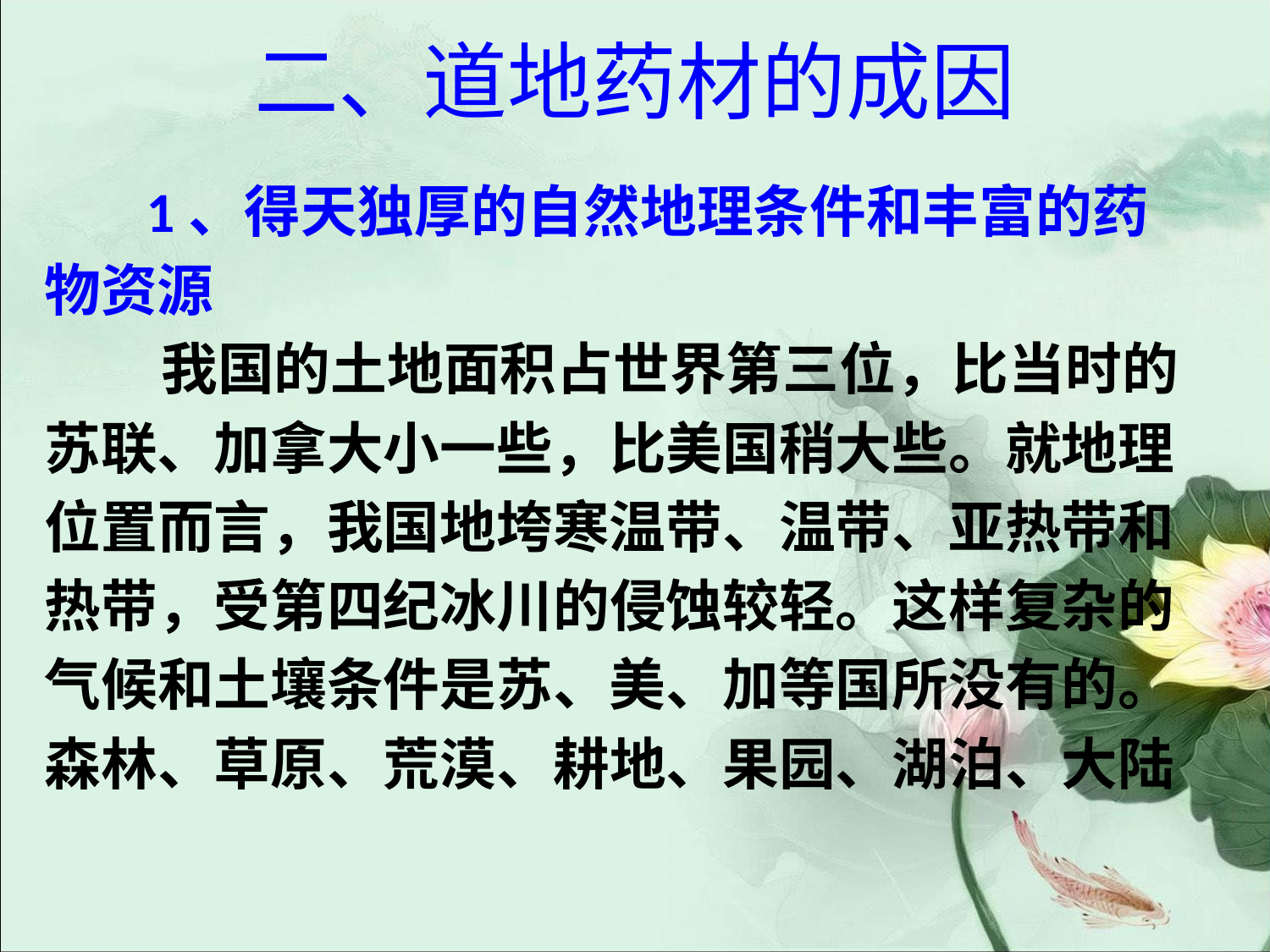

# 二、道地药材的成因
        1、得天独厚的自然地理条件和丰富的药
物资源
        我国的土地面积占世界第三位，比当时的
苏联、加拿大小一些，比美国稍大些。就地理
位置而言，我国地垮寒温带、温带、亚热带和
热带，受第四纪冰川的侵蚀较轻。这样复杂的
气候和土壤条件是苏、美、加等国所没有的。
森林、草原、荒漠、耕地、果园、湖泊、大陆